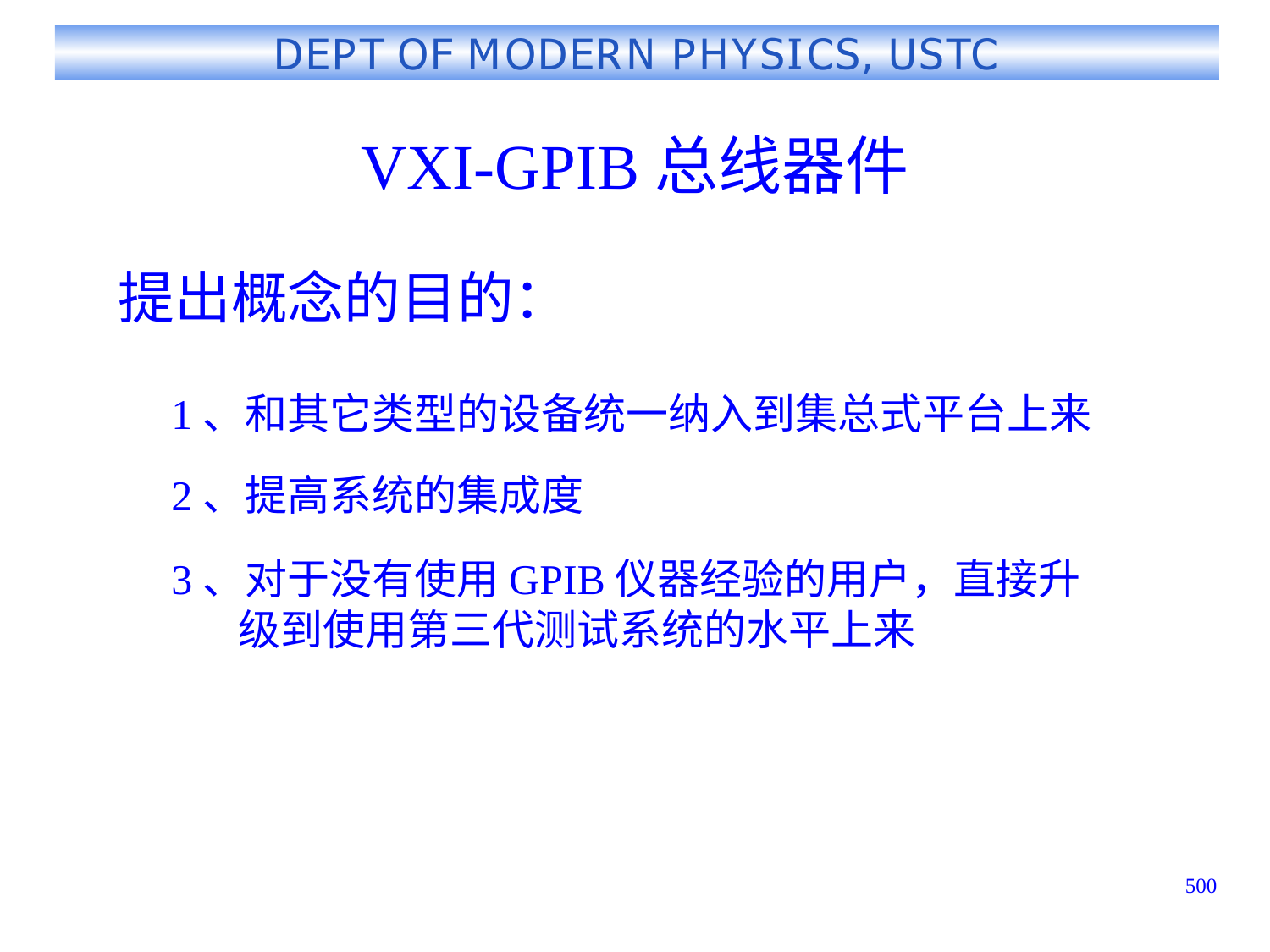

# VXI-GPIB总线器件
提出概念的目的：
1、和其它类型的设备统一纳入到集总式平台上来
2、提高系统的集成度
3、对于没有使用GPIB仪器经验的用户，直接升
      级到使用第三代测试系统的水平上来
500